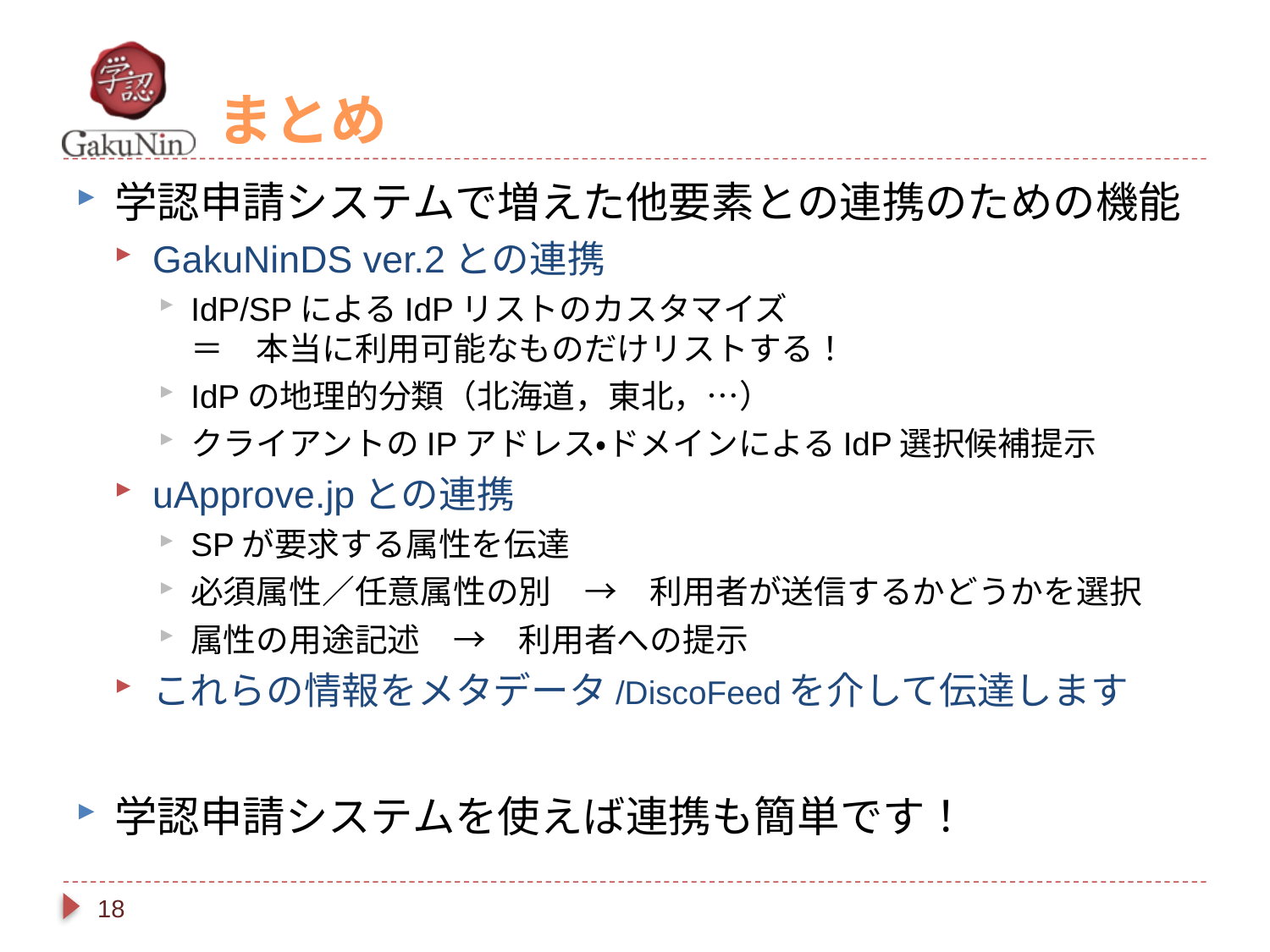

# まとめ
学認申請システムで増えた他要素との連携のための機能
GakuNinDS ver.2との連携
IdP/SPによるIdPリストのカスタマイズ
＝　本当に利用可能なものだけリストする！
IdPの地理的分類（北海道，東北，…）
クライアントのIPアドレス・ドメインによるIdP選択候補提示
uApprove.jpとの連携
SPが要求する属性を伝達
必須属性／任意属性の別　→　利用者が送信するかどうかを選択
属性の用途記述　→　利用者への提示
これらの情報をメタデータ/DiscoFeedを介して伝達します

学認申請システムを使えば連携も簡単です！
18